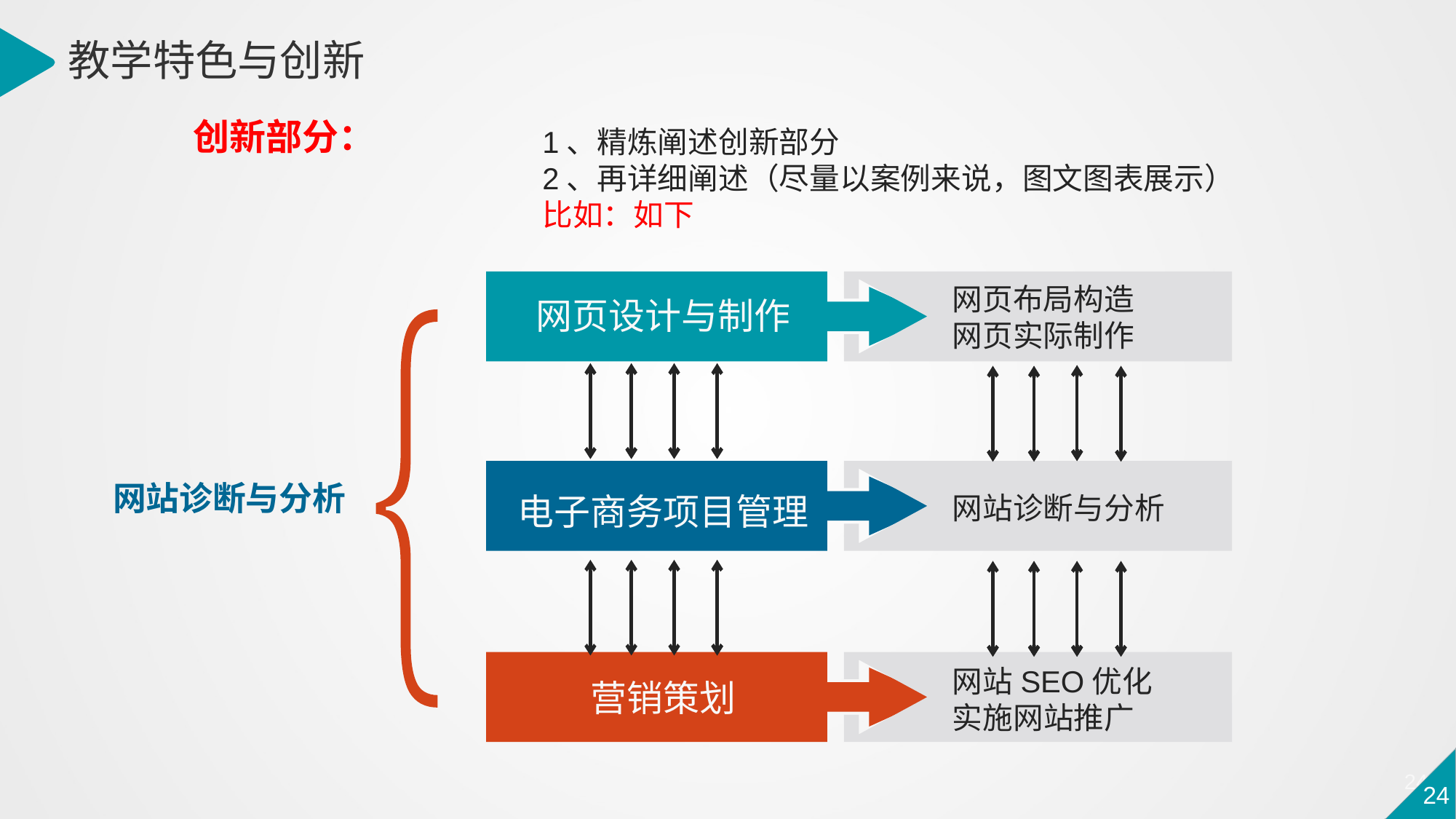

教学特色与创新
创新部分：
1、精炼阐述创新部分
2、再详细阐述（尽量以案例来说，图文图表展示）
比如：如下

网页布局构造
网页实际制作
网页设计与制作

网站诊断与分析
电子商务项目管理
网站诊断与分析

网站SEO优化
实施网站推广
营销策划